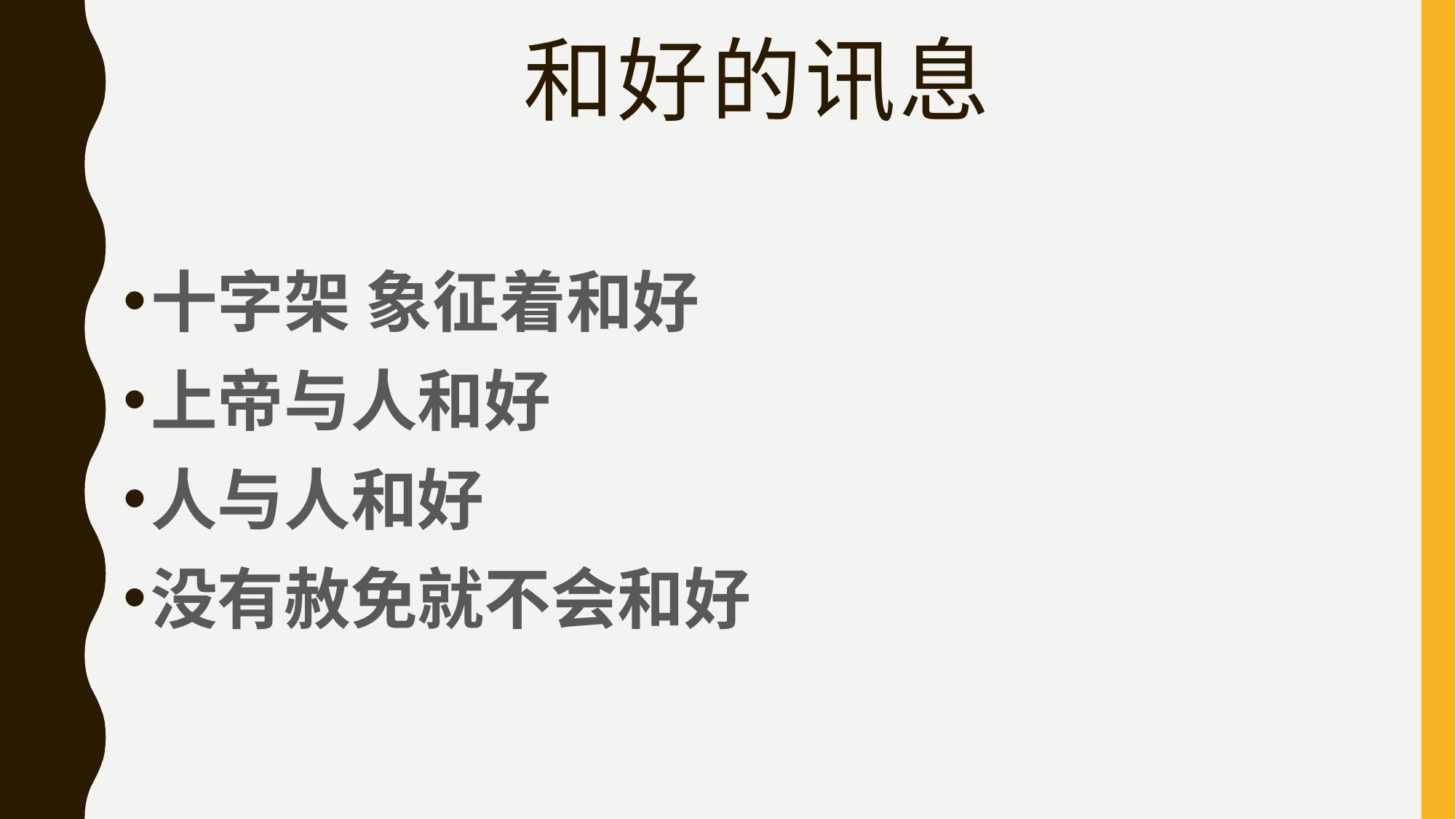

# 和好的讯息

十字架 象征着和好
上帝与人和好
人与人和好
没有赦免就不会和好